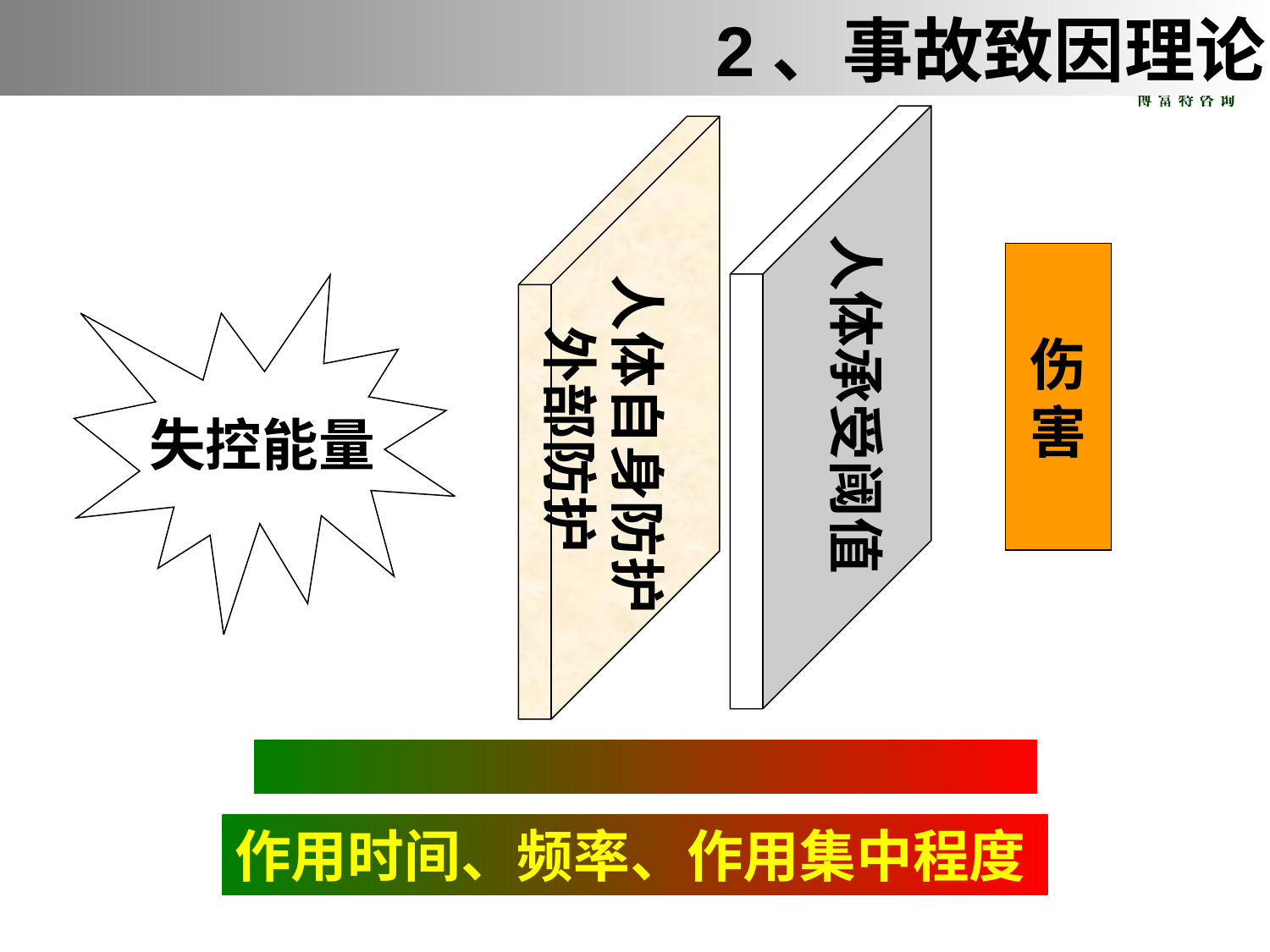

2、事故致因理论

人体承受阈值

人体自身防护
    外部防护
伤
害
失控能量

作用时间、频率、作用集中程度